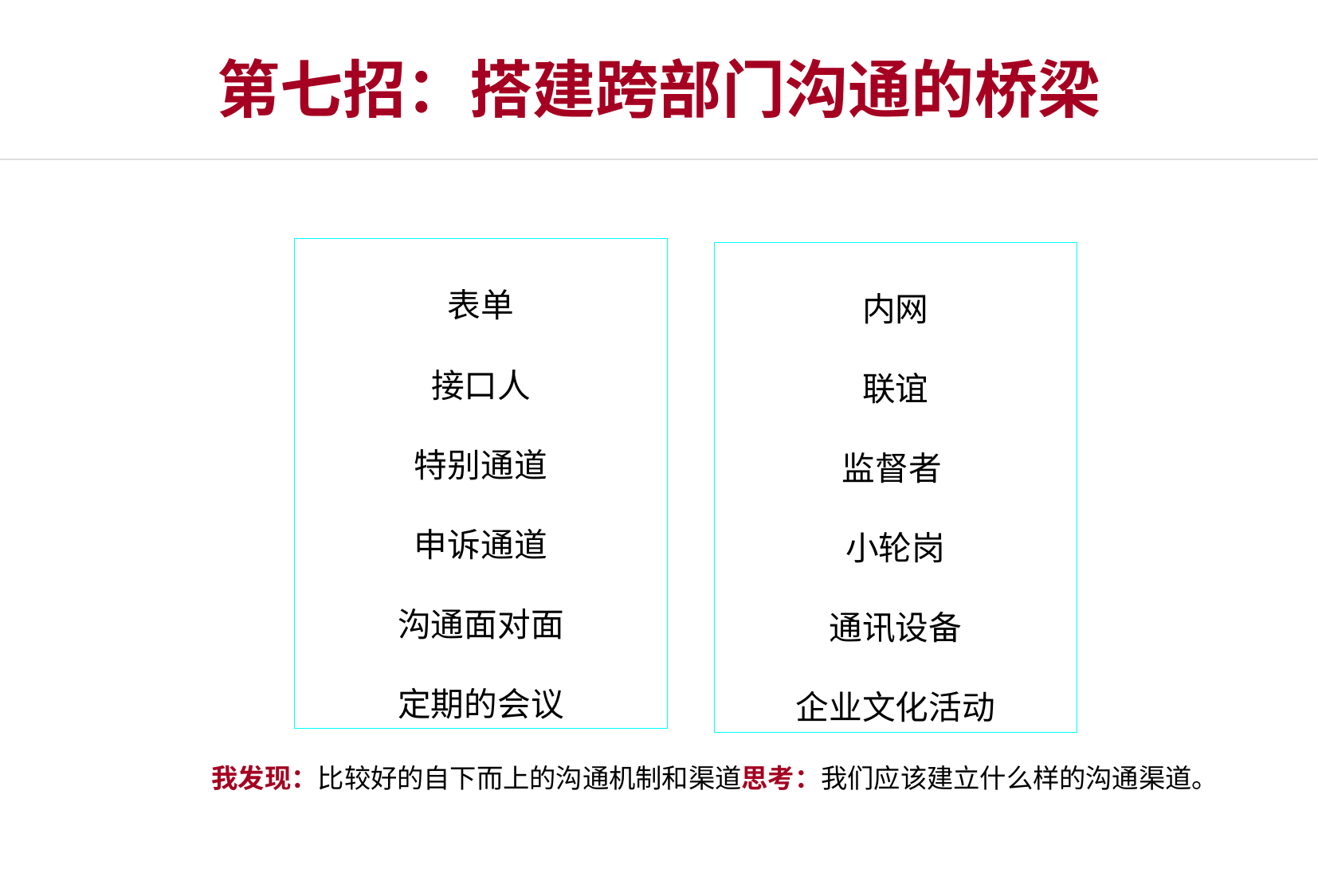

第七招：搭建跨部门沟通的桥梁
表单
接口人
特别通道
申诉通道
沟通面对面
定期的会议
内网
联谊
监督者
小轮岗
通讯设备
企业文化活动
我发现：比较好的自下而上的沟通机制和渠道思考：我们应该建立什么样的沟通渠道。